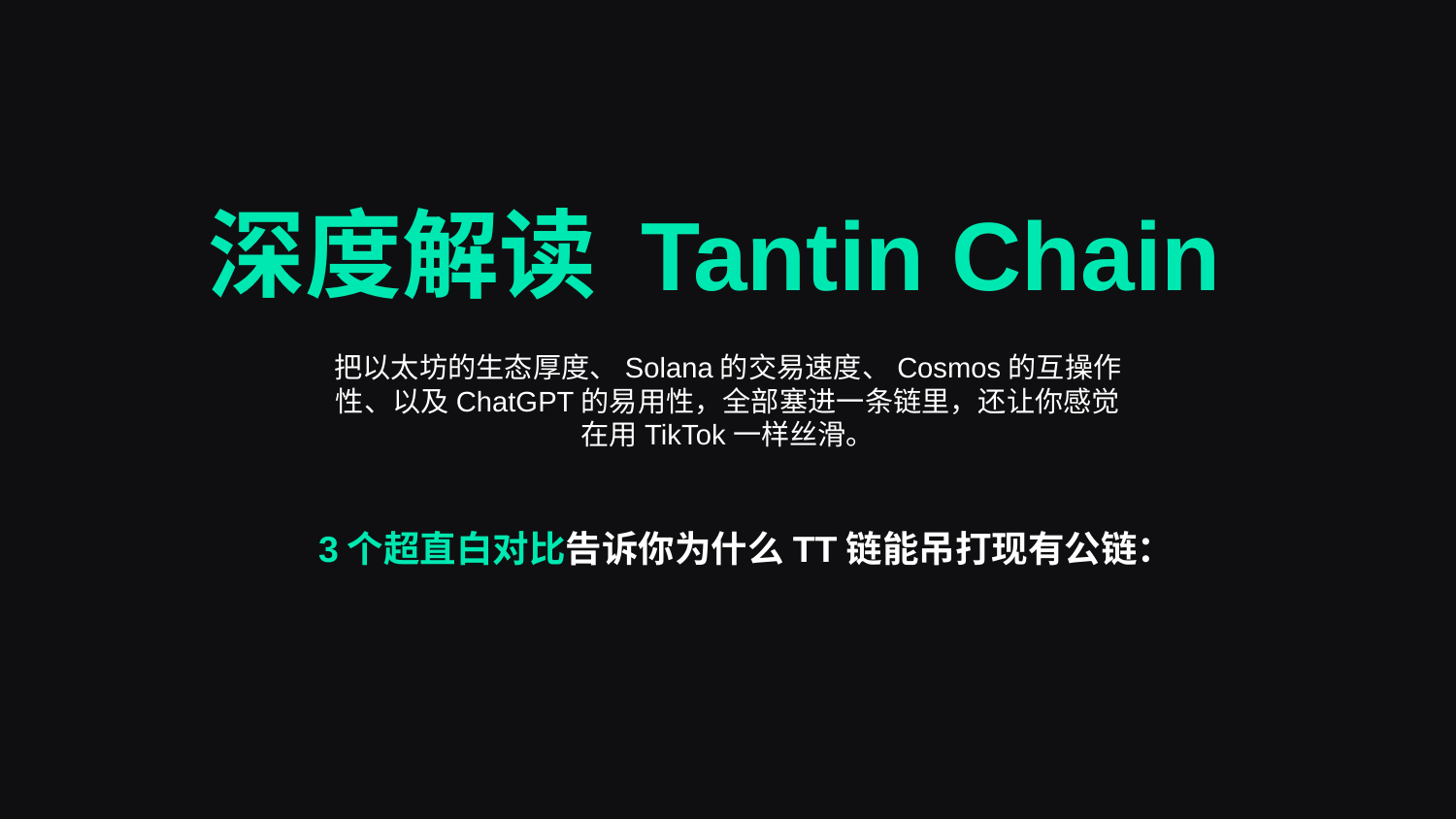

深度解读 Tantin Chain
把以太坊的生态厚度、Solana的交易速度、Cosmos的互操作性、以及ChatGPT的易用性，全部塞进一条链里，还让你感觉在用TikTok一样丝滑。
3个超直白对比告诉你为什么TT链能吊打现有公链：